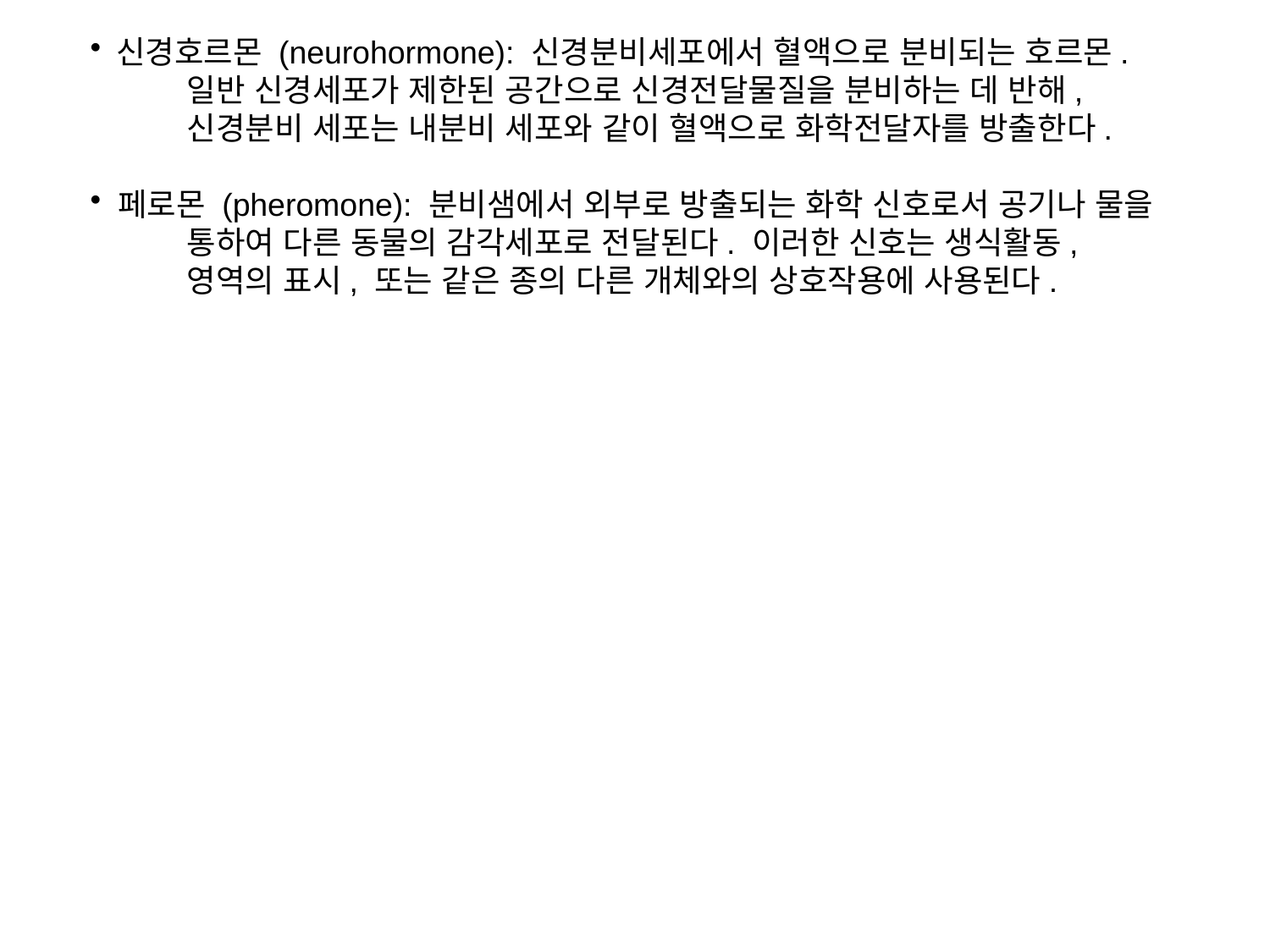

신경호르몬 (neurohormone): 신경분비세포에서 혈액으로 분비되는 호르몬.
          일반 신경세포가 제한된 공간으로 신경전달물질을 분비하는 데 반해,
          신경분비 세포는 내분비 세포와 같이 혈액으로 화학전달자를 방출한다.

 페로몬 (pheromone): 분비샘에서 외부로 방출되는 화학 신호로서 공기나 물을
          통하여 다른 동물의 감각세포로 전달된다. 이러한 신호는 생식활동,
          영역의 표시, 또는 같은 종의 다른 개체와의 상호작용에 사용된다.